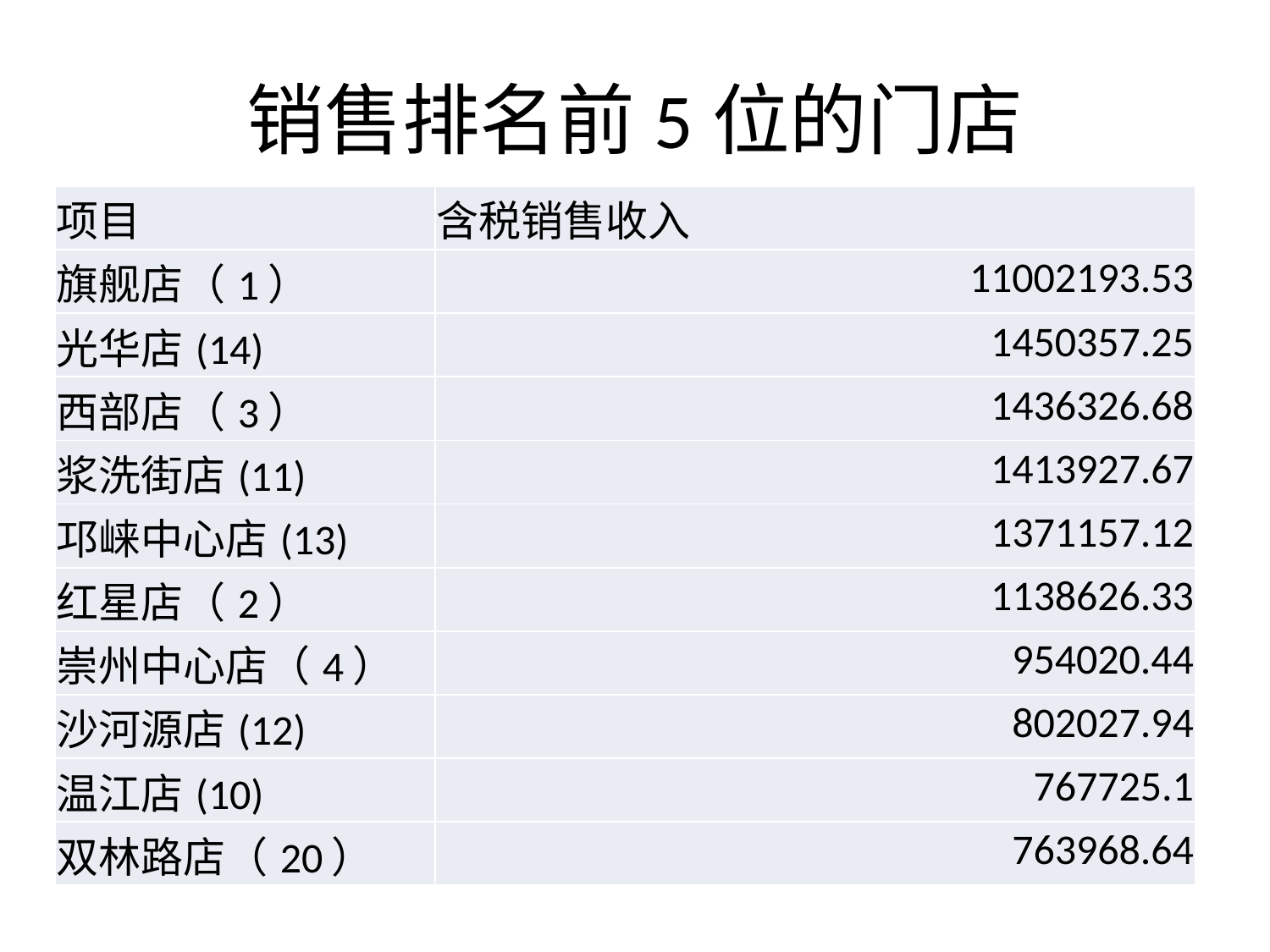

# 销售排名前5位的门店
| 项目 | 含税销售收入 |
| --- | --- |
| 旗舰店（1） | 11002193.53 |
| 光华店(14) | 1450357.25 |
| 西部店（3） | 1436326.68 |
| 浆洗街店(11) | 1413927.67 |
| 邛崃中心店(13) | 1371157.12 |
| 红星店（2） | 1138626.33 |
| 崇州中心店（4） | 954020.44 |
| 沙河源店(12) | 802027.94 |
| 温江店(10) | 767725.1 |
| 双林路店（20） | 763968.64 |